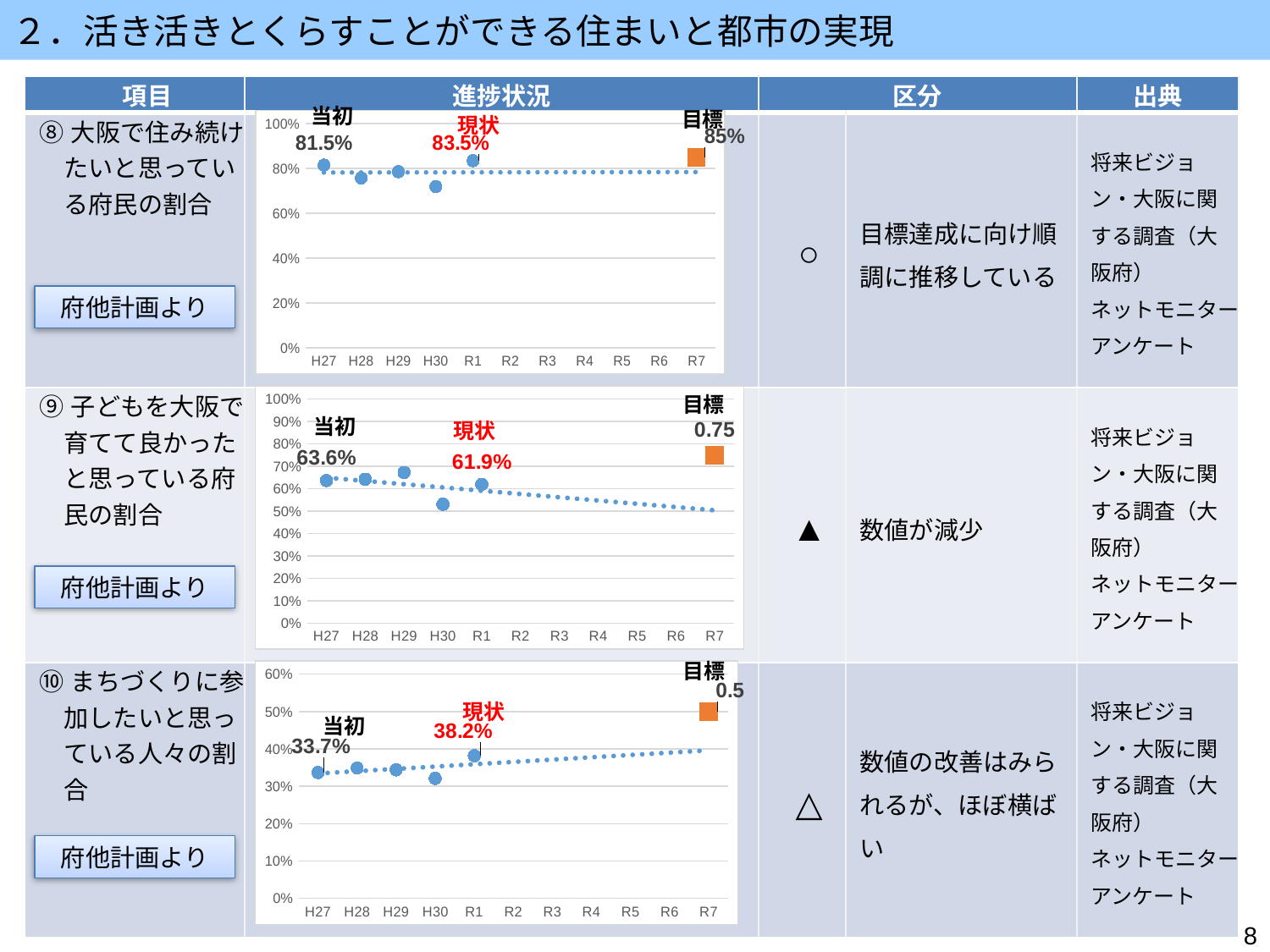

２．活き活きとくらすことができる住まいと都市の実現
| 項目 | 進捗状況 | 区分 |  | 出典 |
| --- | --- | --- | --- | --- |
| ⑧大阪で住み続けたいと思っている府民の割合 |  | ○ | 目標達成に向け順調に推移している | 将来ビジョン・大阪に関する調査（大阪府） ネットモニターアンケート |
| ⑨子どもを大阪で育てて良かったと思っている府民の割合 |  | ▲ | 数値が減少 | 将来ビジョン・大阪に関する調査（大阪府） ネットモニターアンケート |
| ⑩まちづくりに参加したいと思っている人々の割合 |  | △ | 数値の改善はみられるが、ほぼ横ばい | 将来ビジョン・大阪に関する調査（大阪府） ネットモニターアンケート |
当初
目標
現状

### Chart

| Category | 進捗状況 | 目標値 |
|---|---|---|
| H27 | 0.815 | None |
| H28 | 0.7580000000000001 | None |
| H29 | 0.786 | None |
| H30 | 0.7200000000000001 | None |
| R1 | 0.8350000000000001 | None |
| R2 | None | None |
| R3 | None | None |
| R4 | None | None |
| R5 | None | None |
| R6 | None | None |
| R7 | None | 0.8500000000000001 |
府他計画より

### Chart

| Category | 進捗状況 | 目標値 |
|---|---|---|
| H27 | 0.6360000000000001 | None |
| H28 | 0.6420000000000001 | None |
| H29 | 0.6720000000000002 | None |
| H30 | 0.53 | None |
| R1 | 0.6190000000000001 | None |
| R2 | None | None |
| R3 | None | None |
| R4 | None | None |
| R5 | None | None |
| R6 | None | None |
| R7 | None | 0.7500000000000001 |
目標
当初
現状
府他計画より
目標

### Chart

| Category | 進捗状況 | 目標値 |
|---|---|---|
| H27 | 0.3370000000000001 | None |
| H28 | 0.34900000000000003 | None |
| H29 | 0.34400000000000003 | None |
| H30 | 0.32100000000000006 | None |
| R1 | 0.38200000000000006 | None |
| R2 | None | None |
| R3 | None | None |
| R4 | None | None |
| R5 | None | None |
| R6 | None | None |
| R7 | None | 0.5 |
現状
当初
府他計画より
8